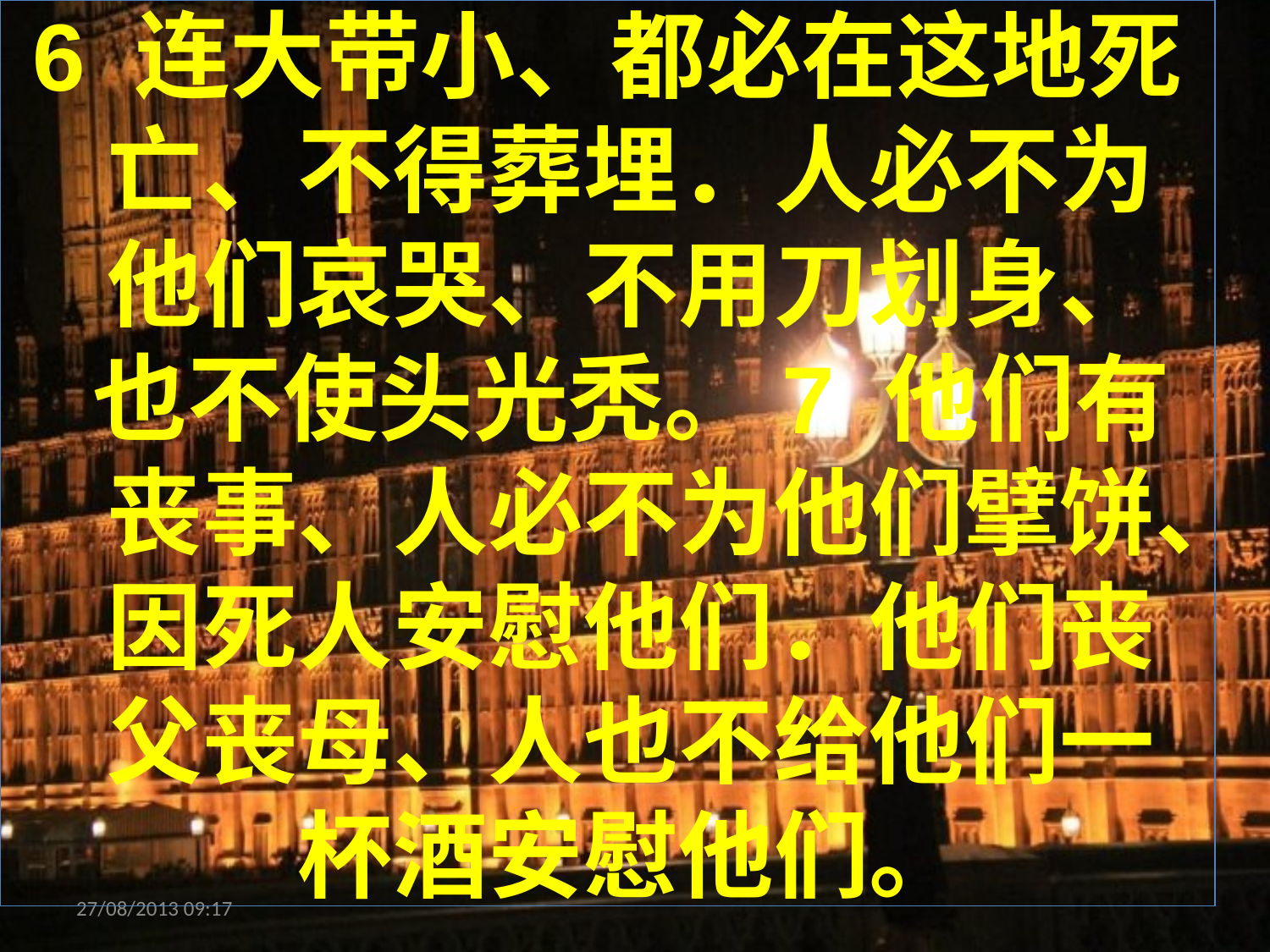

6 连大带小、都必在这地死亡、不得葬埋．人必不为他们哀哭、不用刀划身、也不使头光秃。7 他们有丧事、人必不为他们擘饼、因死人安慰他们．他们丧父丧母、人也不给他们一杯酒安慰他们。
27/08/2013 09:17